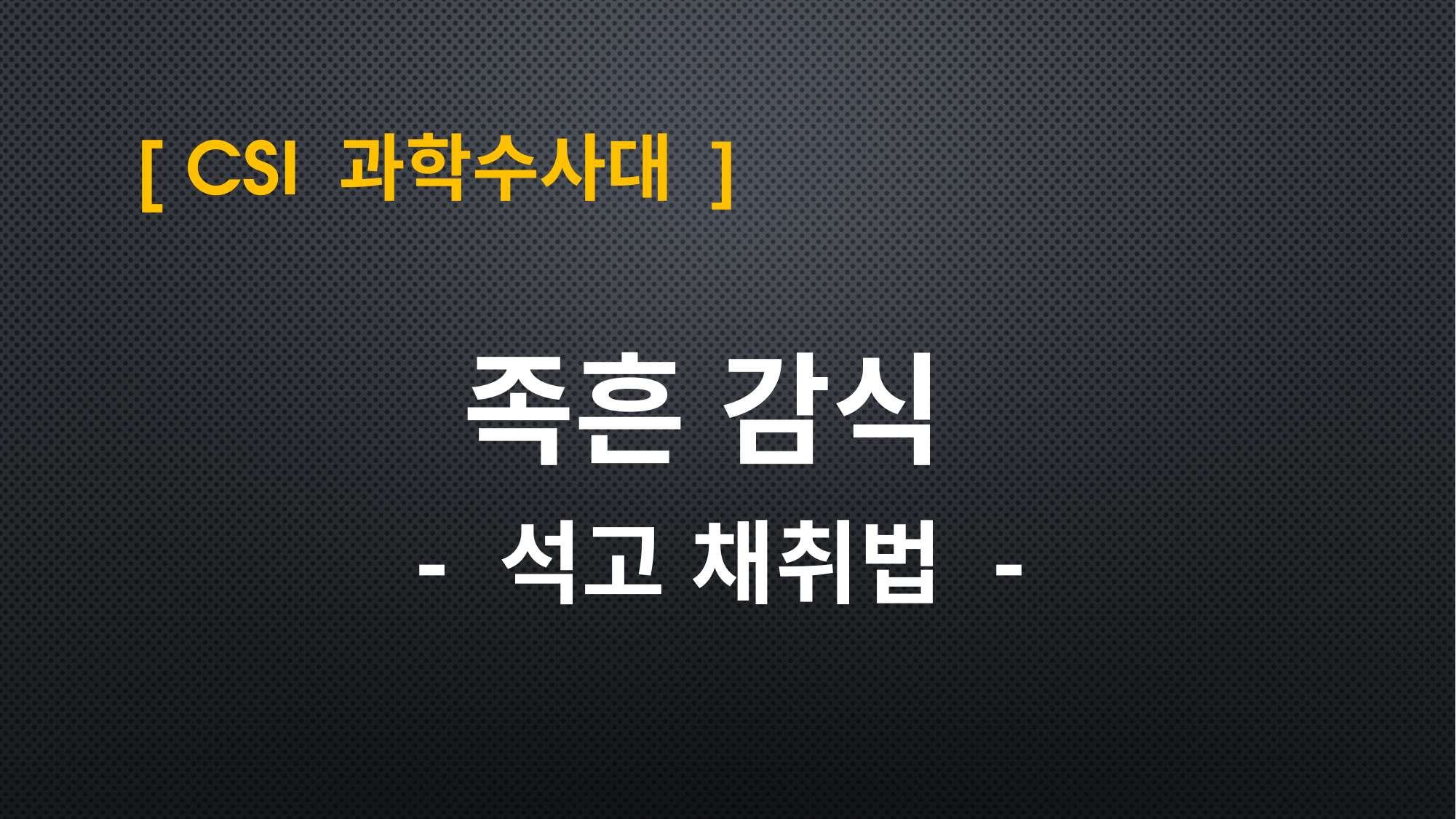

# [ CSI 과학수사대 ]
족흔 감식
- 석고 채취법 -